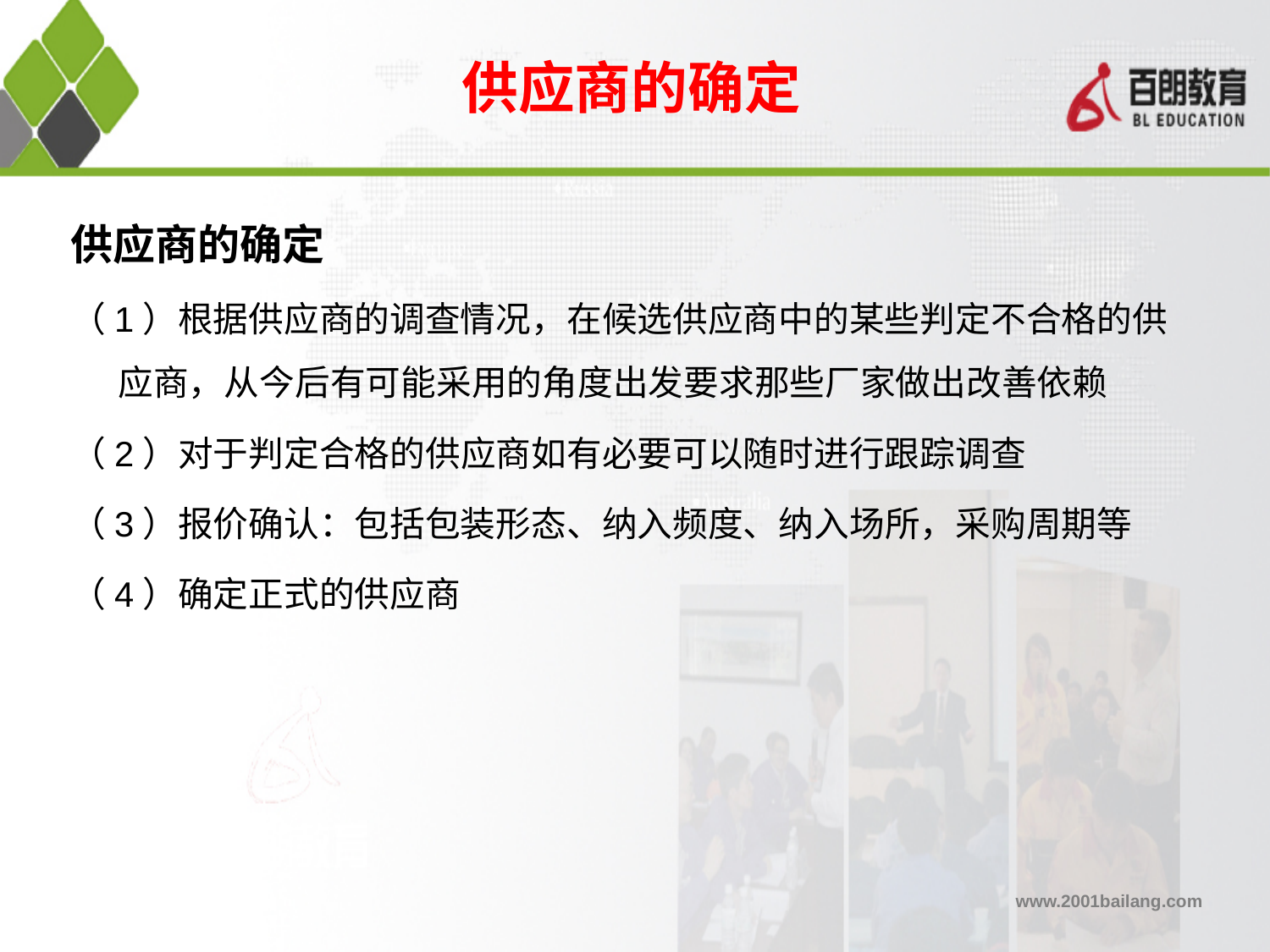

供应商的确定
供应商的确定
（1）根据供应商的调查情况，在候选供应商中的某些判定不合格的供应商，从今后有可能采用的角度出发要求那些厂家做出改善依赖
（2）对于判定合格的供应商如有必要可以随时进行跟踪调查
（3）报价确认：包括包装形态、纳入频度、纳入场所，采购周期等
（4）确定正式的供应商